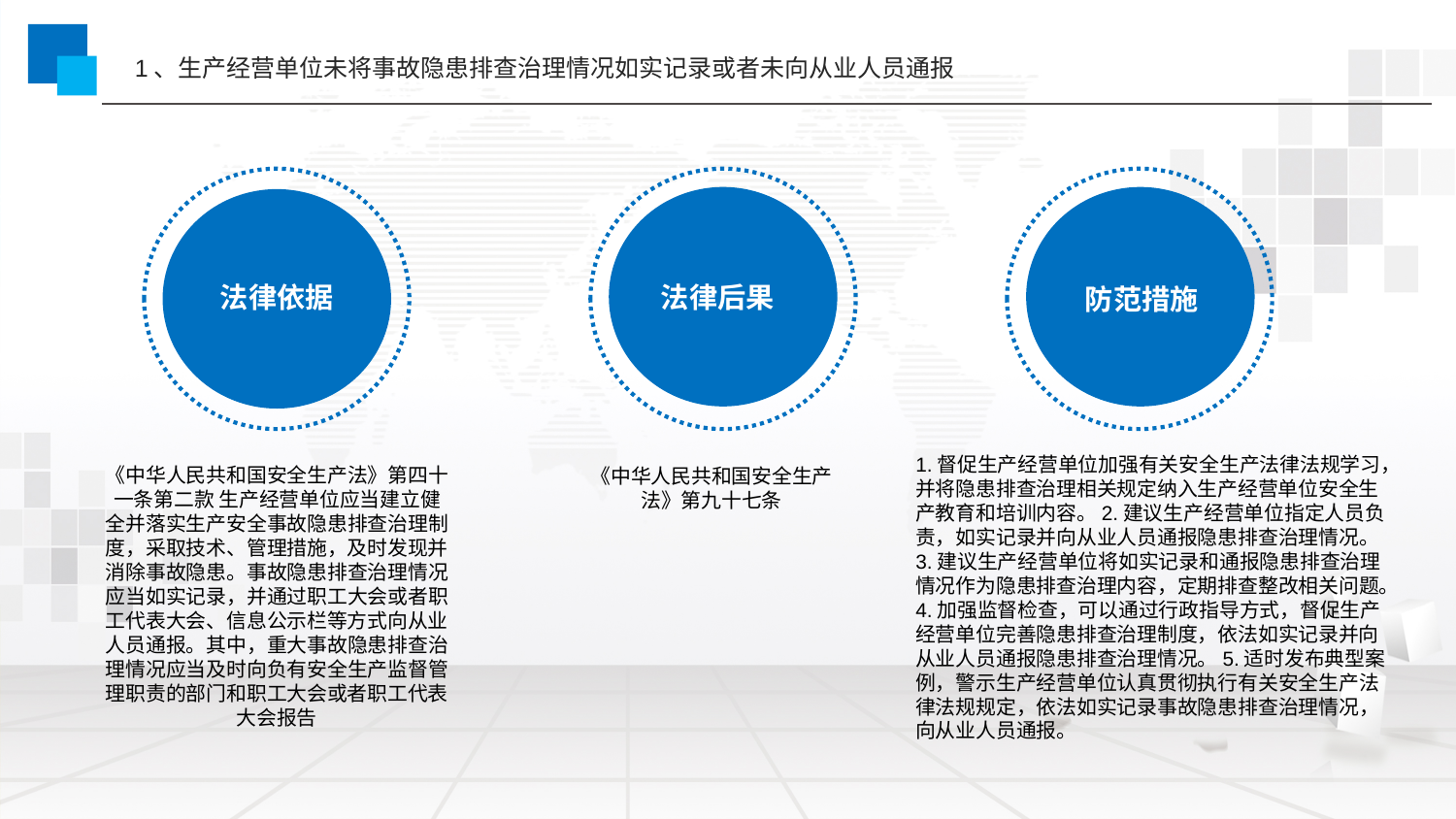

1、生产经营单位未将事故隐患排查治理情况如实记录或者未向从业人员通报

法律依据
法律后果
防范措施
1.督促生产经营单位加强有关安全生产法律法规学习，并将隐患排查治理相关规定纳入生产经营单位安全生产教育和培训内容。2.建议生产经营单位指定人员负责，如实记录并向从业人员通报隐患排查治理情况。3.建议生产经营单位将如实记录和通报隐患排查治理情况作为隐患排查治理内容，定期排查整改相关问题。4.加强监督检查，可以通过行政指导方式，督促生产经营单位完善隐患排查治理制度，依法如实记录并向从业人员通报隐患排查治理情况。5.适时发布典型案例，警示生产经营单位认真贯彻执行有关安全生产法律法规规定，依法如实记录事故隐患排查治理情况，向从业人员通报。
《中华人民共和国安全生产法》第四十一条第二款 生产经营单位应当建立健全并落实生产安全事故隐患排查治理制度，采取技术、管理措施，及时发现并消除事故隐患。事故隐患排查治理情况应当如实记录，并通过职工大会或者职工代表大会、信息公示栏等方式向从业人员通报。其中，重大事故隐患排查治理情况应当及时向负有安全生产监督管理职责的部门和职工大会或者职工代表大会报告
《中华人民共和国安全生产法》第九十七条